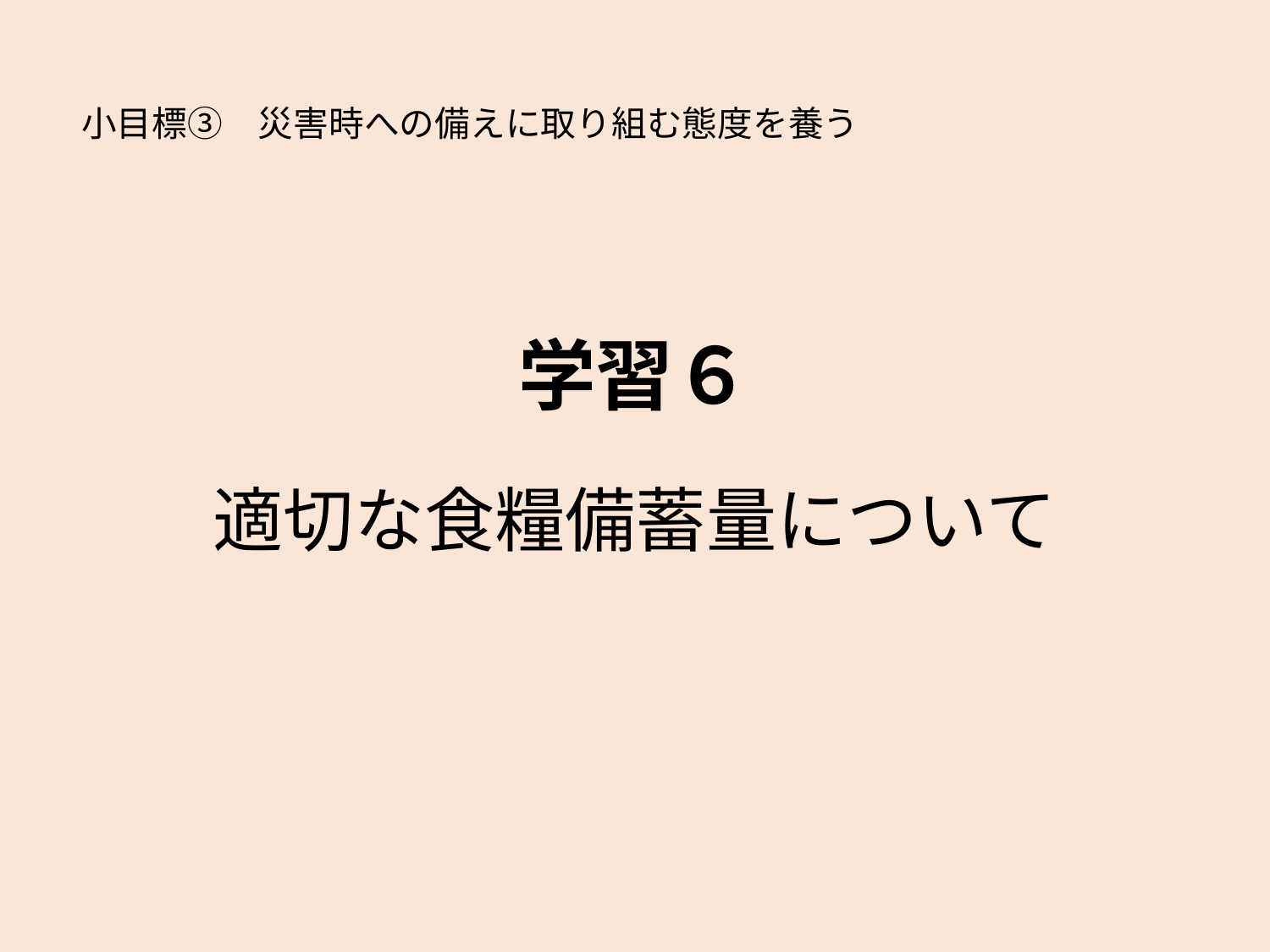

小目標③　災害時への備えに取り組む態度を養う
学習６
# 適切な食糧備蓄量について